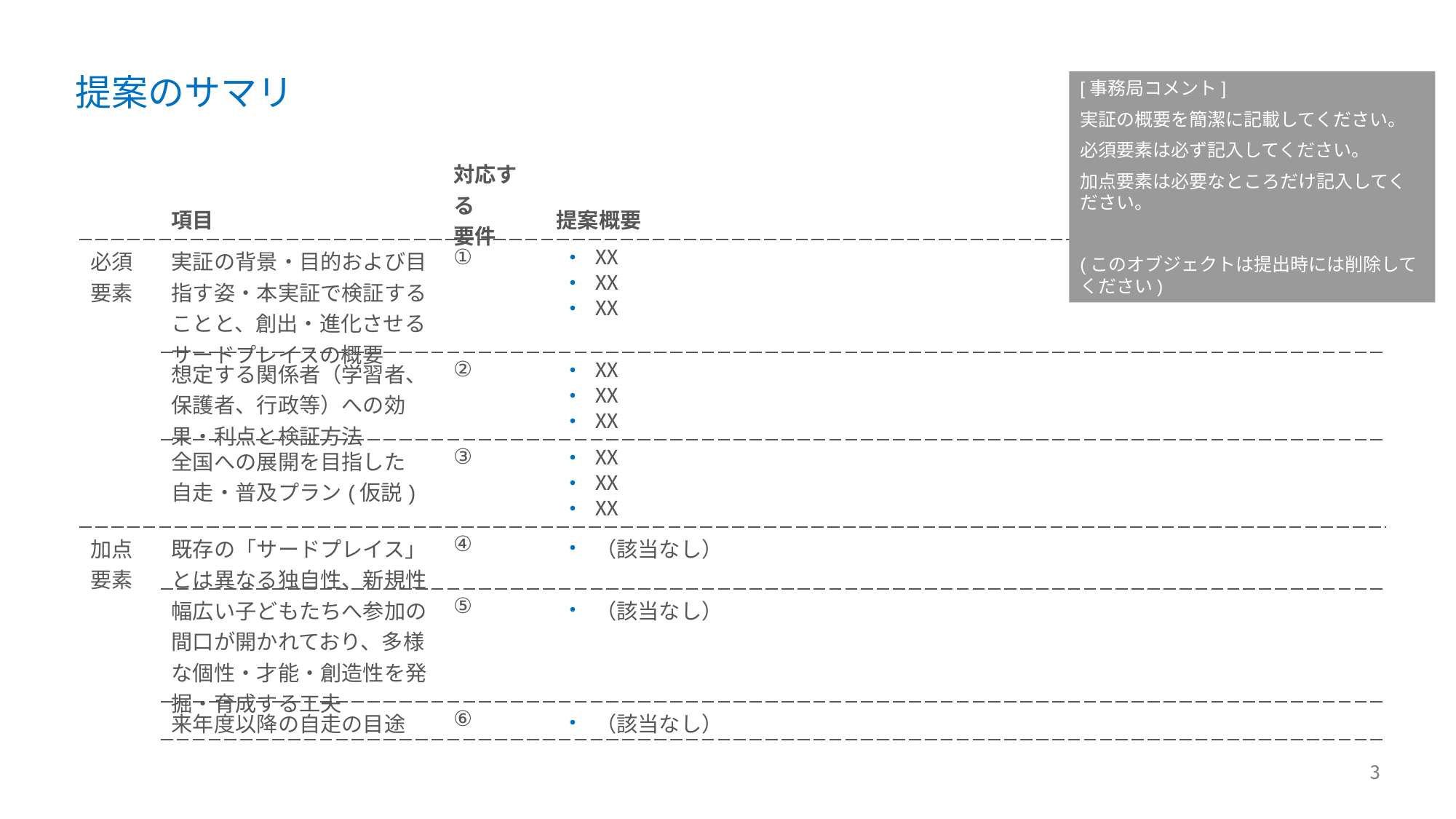

[事務局コメント]
実証の概要を簡潔に記載してください。
必須要素は必ず記入してください。
加点要素は必要なところだけ記入してください。

(このオブジェクトは提出時には削除してください)
# 提案のサマリ
|  | 項目 | 対応する 要件 | 提案概要 |
| --- | --- | --- | --- |
| 必須 要素 | 実証の背景・目的および目指す姿・本実証で検証することと、創出・進化させるサードプレイスの概要 | ① | XX XX XX |
|  | 想定する関係者（学習者、保護者、行政等）への効果・利点と検証方法 | ② | XX XX XX |
|  | 全国への展開を目指した 自走・普及プラン(仮説) | ③ | XX XX XX |
| 加点 要素 | 既存の「サードプレイス」とは異なる独自性、新規性 | ④ | （該当なし） |
|  | 幅広い子どもたちへ参加の間口が開かれており、多様な個性・才能・創造性を発掘・育成する工夫 | ⑤ | （該当なし） |
|  | 来年度以降の自走の目途 | ⑥ | （該当なし） |